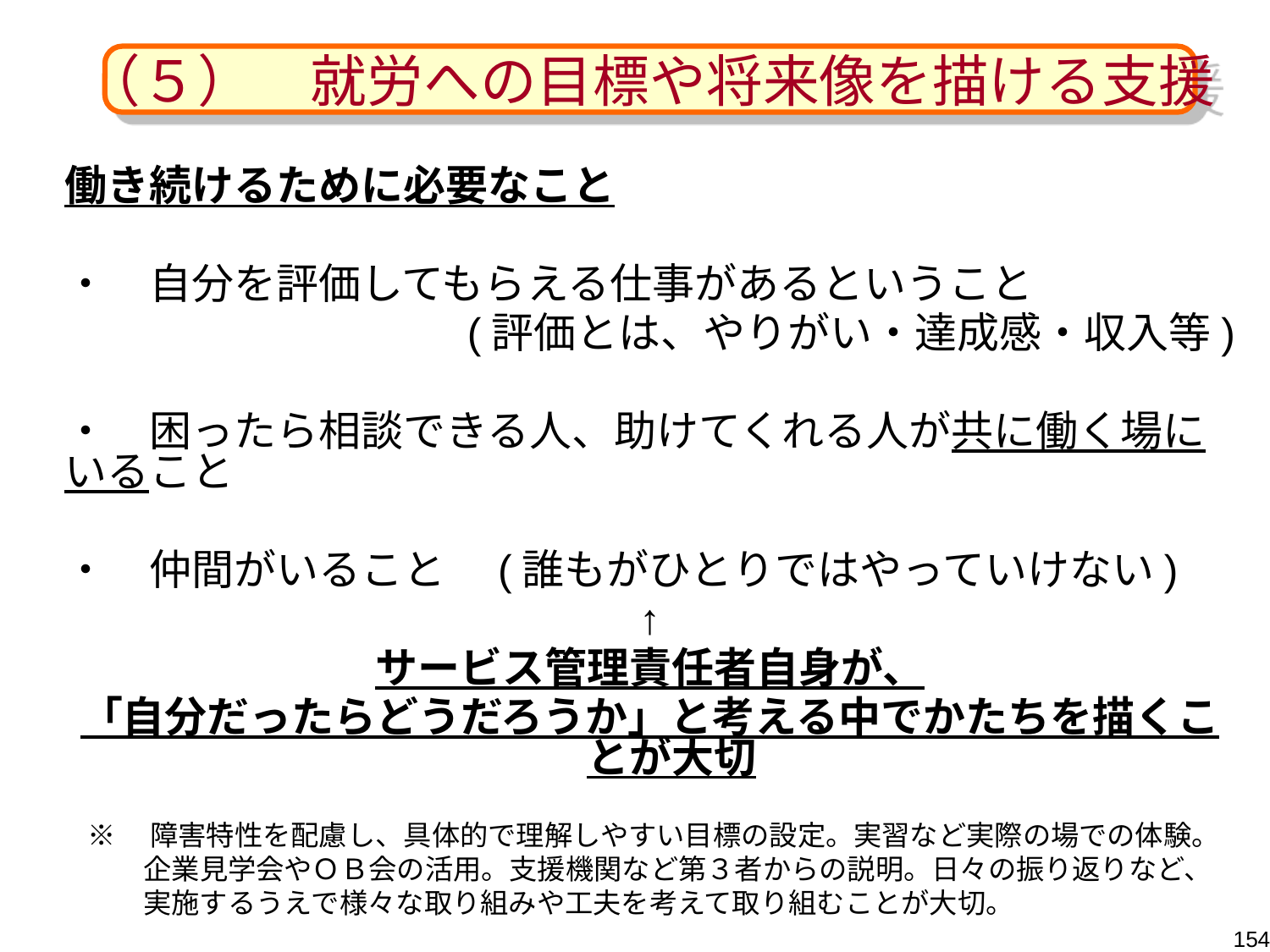

（５）　就労への目標や将来像を描ける支援
働き続けるために必要なこと

・　自分を評価してもらえる仕事があるということ
(評価とは、やりがい・達成感・収入等)

・　困ったら相談できる人、助けてくれる人が共に働く場にいること

・　仲間がいること　(誰もがひとりではやっていけない)
↑
サービス管理責任者自身が、
「自分だったらどうだろうか」と考える中でかたちを描くことが大切
※　障害特性を配慮し、具体的で理解しやすい目標の設定。実習など実際の場での体験。
　　企業見学会やＯＢ会の活用。支援機関など第３者からの説明。日々の振り返りなど、
　　実施するうえで様々な取り組みや工夫を考えて取り組むことが大切。
154